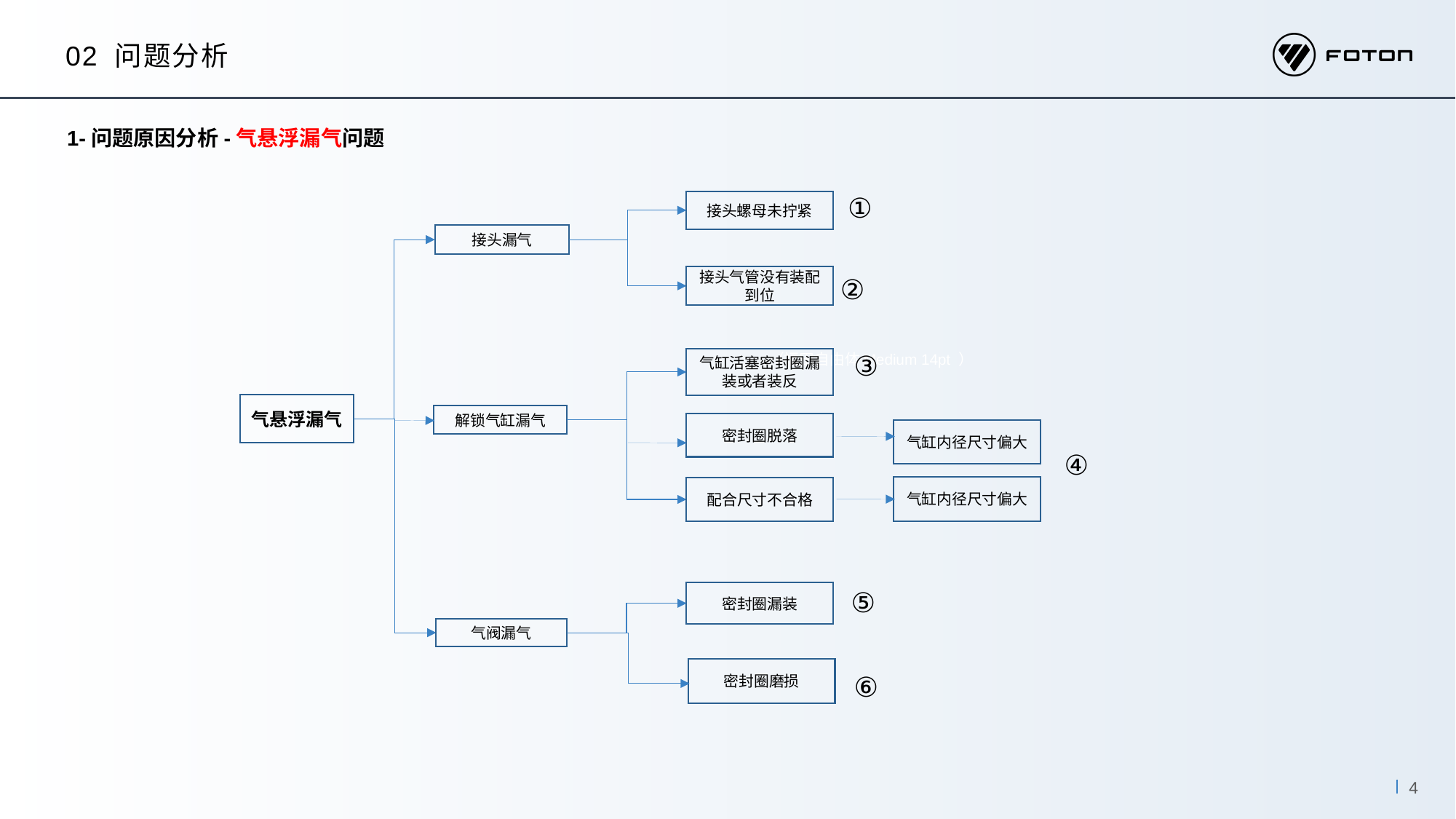

02 问题分析
1-问题原因分析-气悬浮漏气问题

①
接头螺母未拧紧
接头漏气
接头气管没有装配到位
②
（福田自由体Medium 14pt ）
③
气缸活塞密封圈漏装或者装反
气悬浮漏气
解锁气缸漏气
密封圈脱落
气缸内径尺寸偏大
④
气缸内径尺寸偏大
配合尺寸不合格
⑤
密封圈漏装
气阀漏气
密封圈磨损
⑥